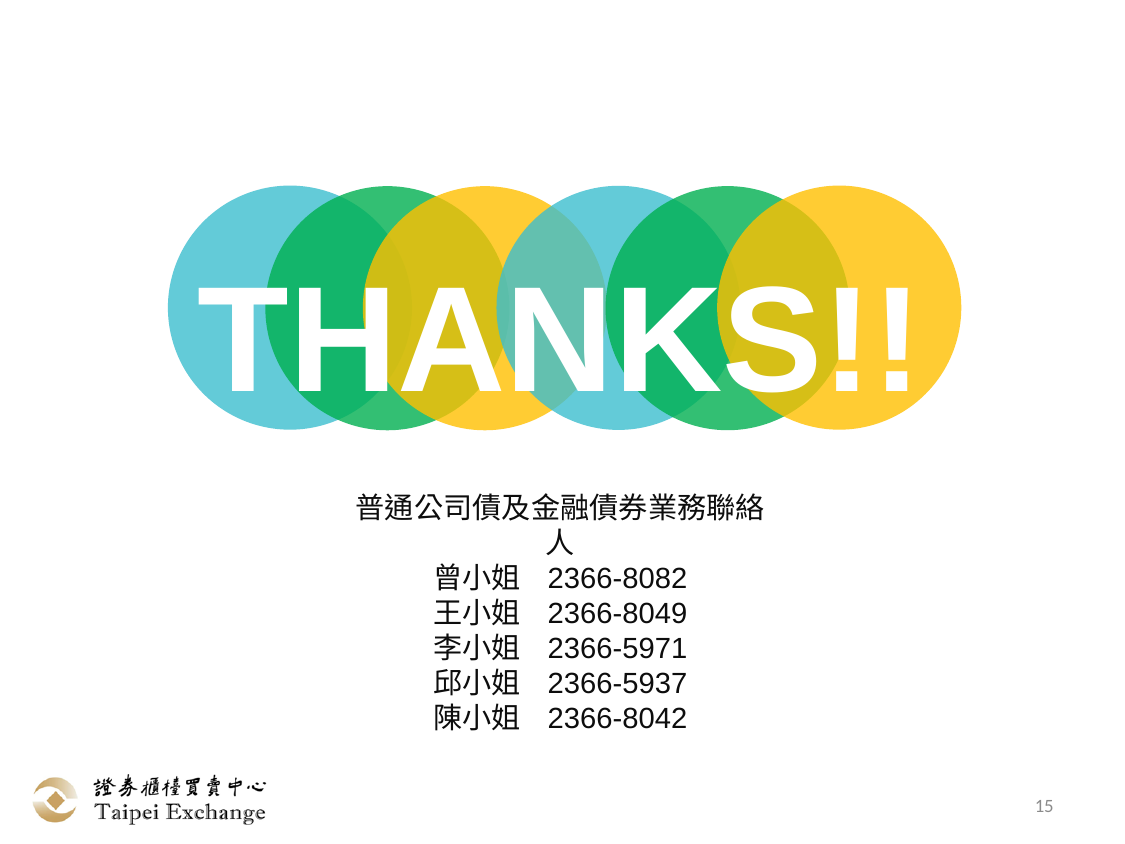

THANKS!!
普通公司債及金融債券業務聯絡人
曾小姐   2366-8082
王小姐   2366-8049
李小姐   2366-5971
邱小姐   2366-5937
陳小姐   2366-8042
15